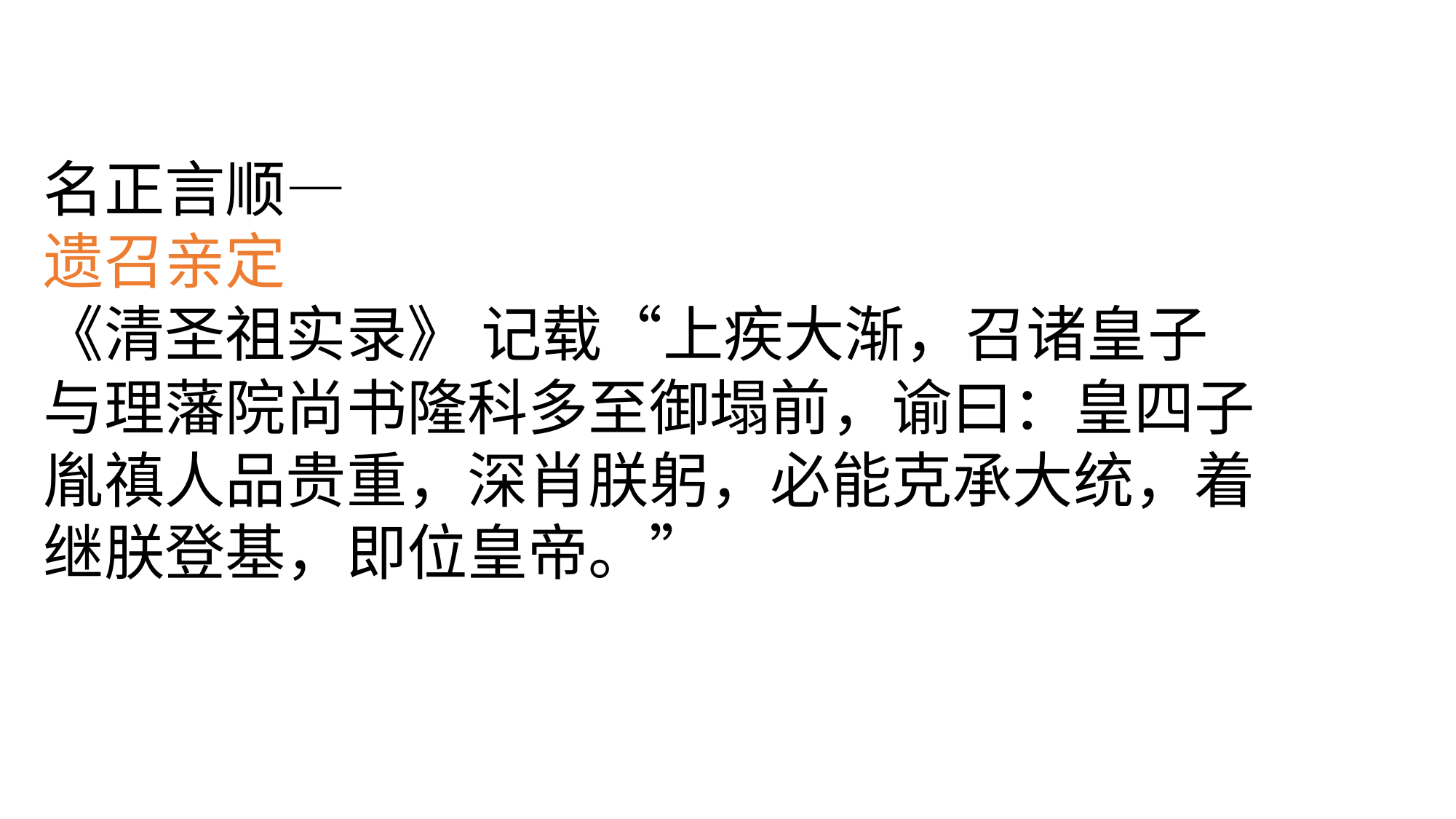

名正言顺—
遗召亲定
《清圣祖实录》 记载“上疾大渐，召诸皇子与理藩院尚书隆科多至御塌前，谕曰：皇四子胤禛人品贵重，深肖朕躬，必能克承大统，着继朕登基，即位皇帝。”